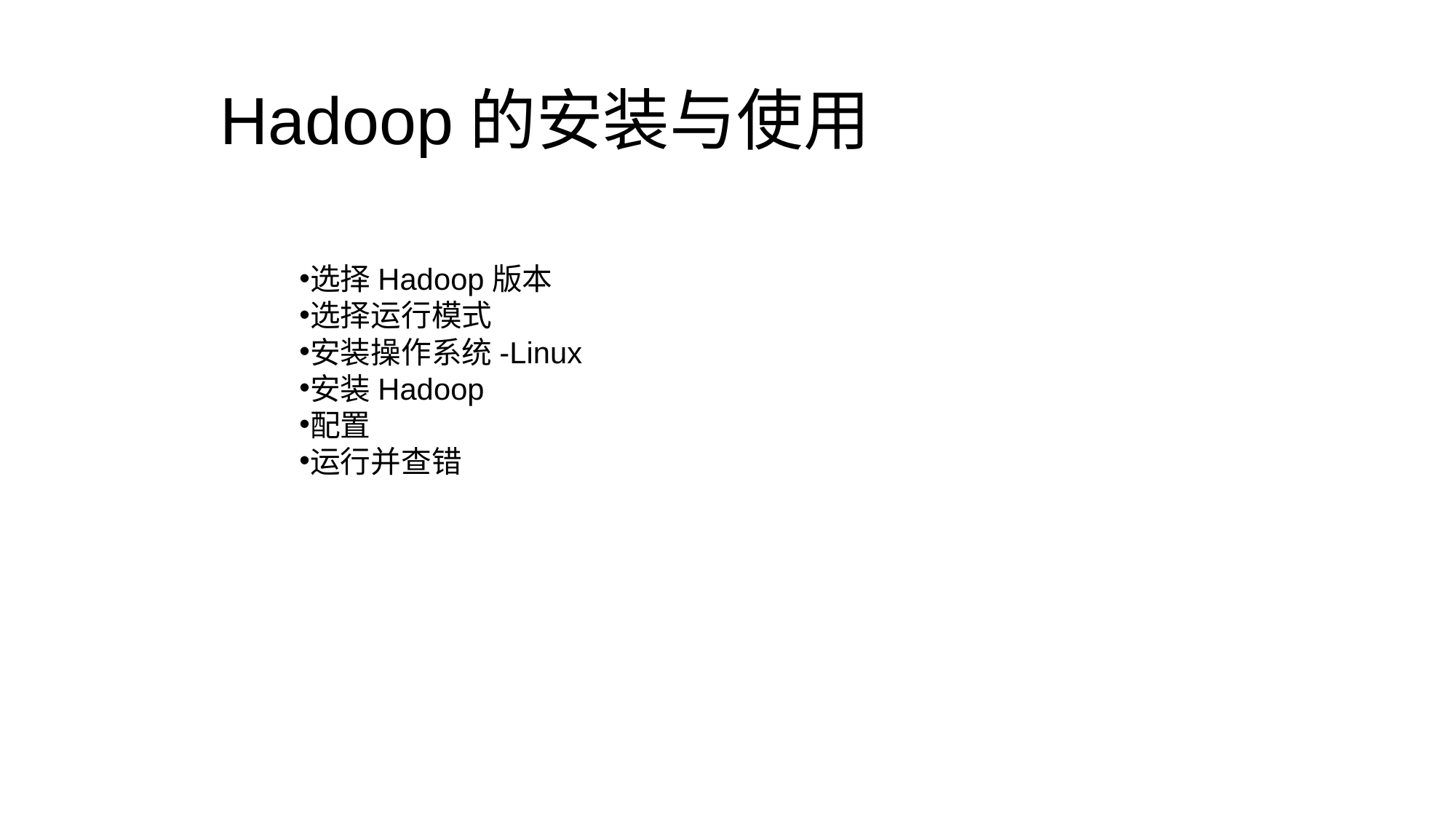

# Hadoop的安装与使用
选择Hadoop版本
选择运行模式
安装操作系统-Linux
安装Hadoop
配置
运行并查错